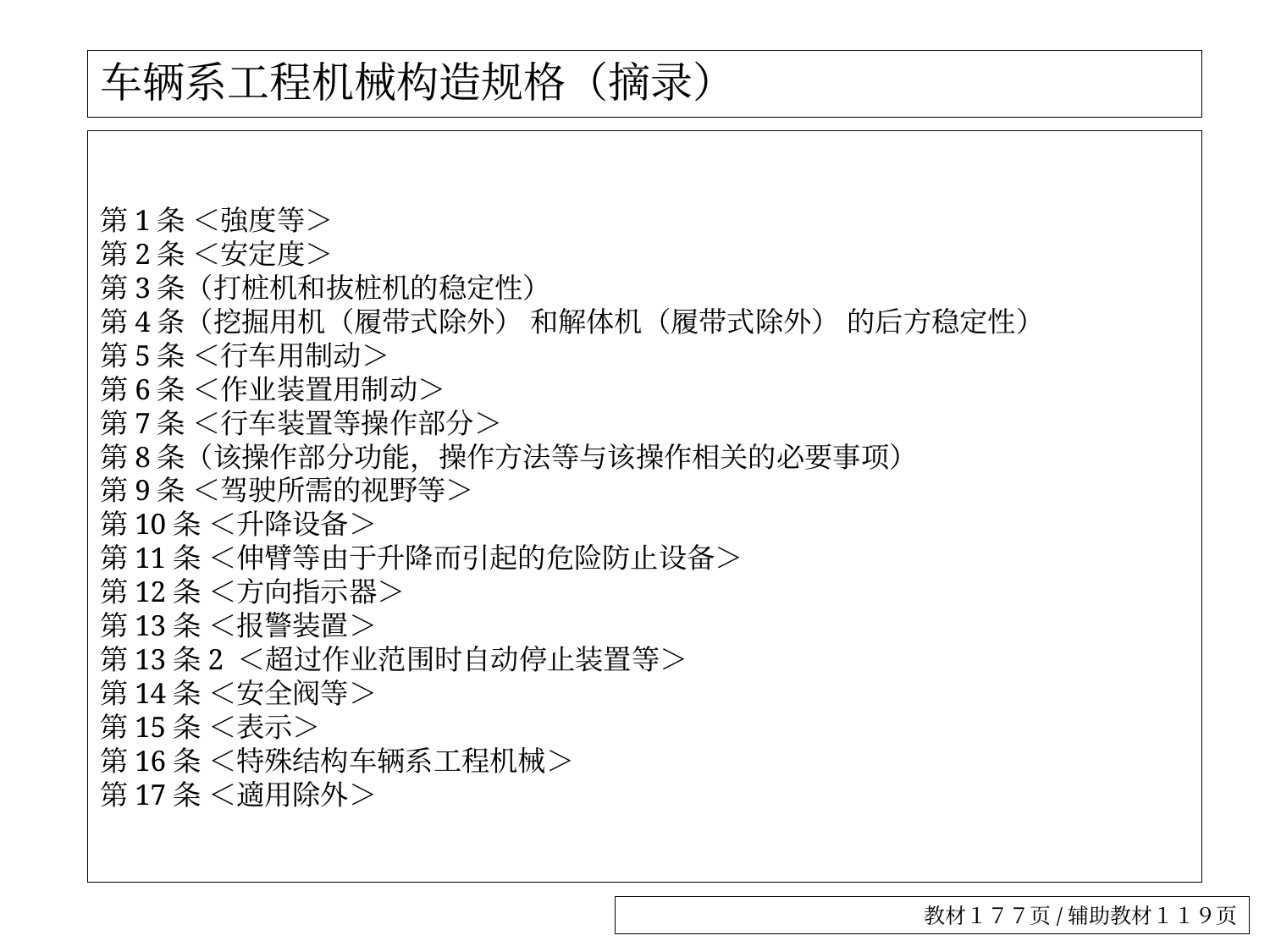

# 车辆系工程机械构造规格（摘录）
第1条 ＜強度等＞
第2条 ＜安定度＞
第3条（打桩机和抜桩机的稳定性）
第4条（挖掘用机（履带式除外） 和解体机（履带式除外） 的后方稳定性）
第5条 ＜行车用制动＞
第6条 ＜作业装置用制动＞
第7条 ＜行车装置等操作部分＞
第8条（该操作部分功能，操作方法等与该操作相关的必要事项）
第9条 ＜驾驶所需的视野等＞
第10条 ＜升降设备＞
第11条 ＜伸臂等由于升降而引起的危险防止设备＞
第12条 ＜方向指示器＞
第13条 ＜报警装置＞
第13条2 ＜超过作业范围时自动停止装置等＞
第14条 ＜安全阀等＞
第15条 ＜表示＞
第16条 ＜特殊结构车辆系工程机械＞
第17条 ＜適用除外＞
教材１７７页/辅助教材１１９页